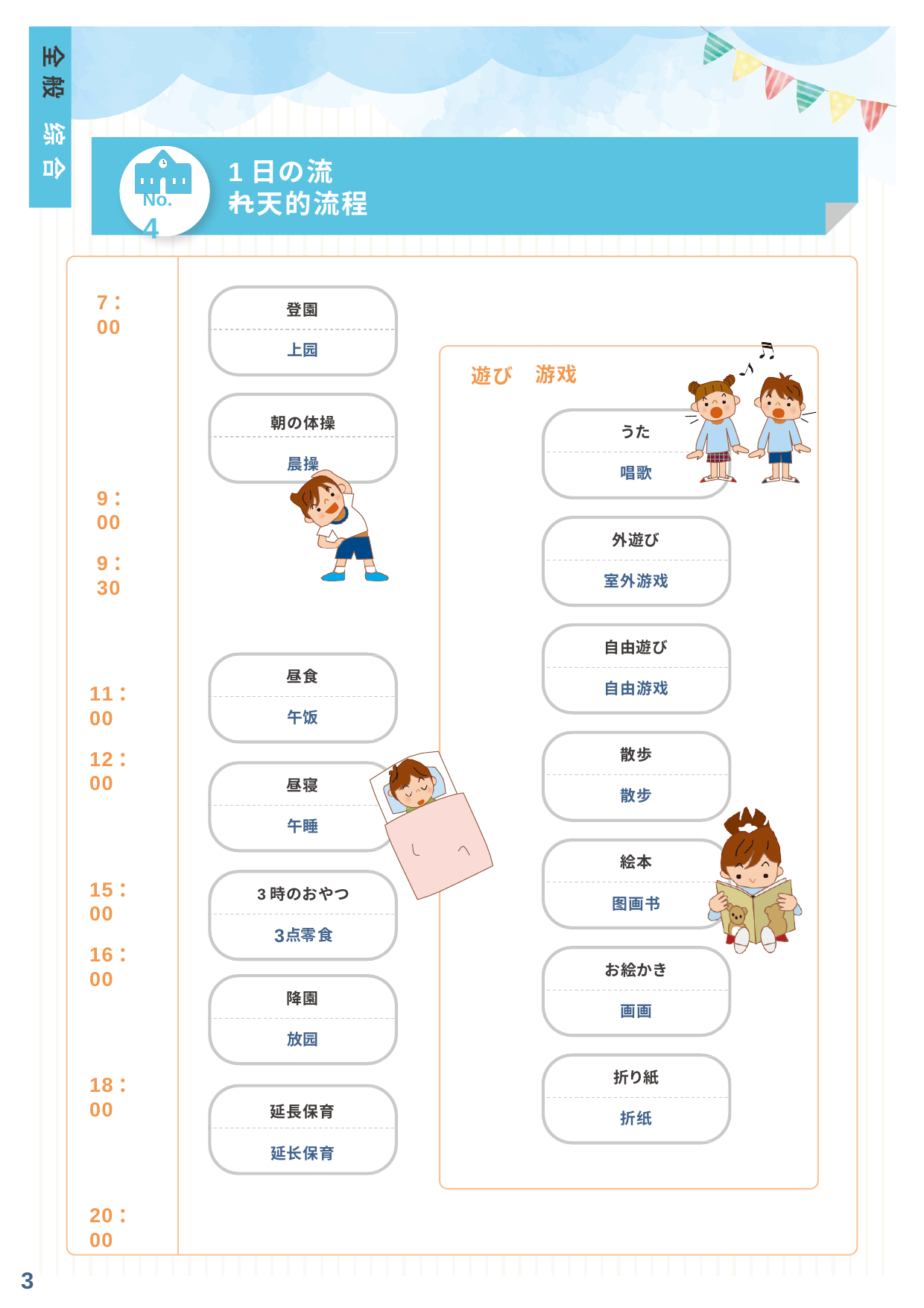

全 般
综  合

1日の流れ
No.4
一天的流程

7：00
登園
上园
游戏
遊び

朝の体操

晨操

うた
唱歌
9：00

外遊び
9：30
室外游戏

自由遊び

昼食
自由游戏
11：00
午饭

散歩
12：00

昼寝
散步
午睡

絵本

15：00
3時のおやつ
图画书
3
点零食
16：00

お絵かき

降園
画画
放园

折り紙
18：00

延長保育

延长保育
折纸
20：00

3